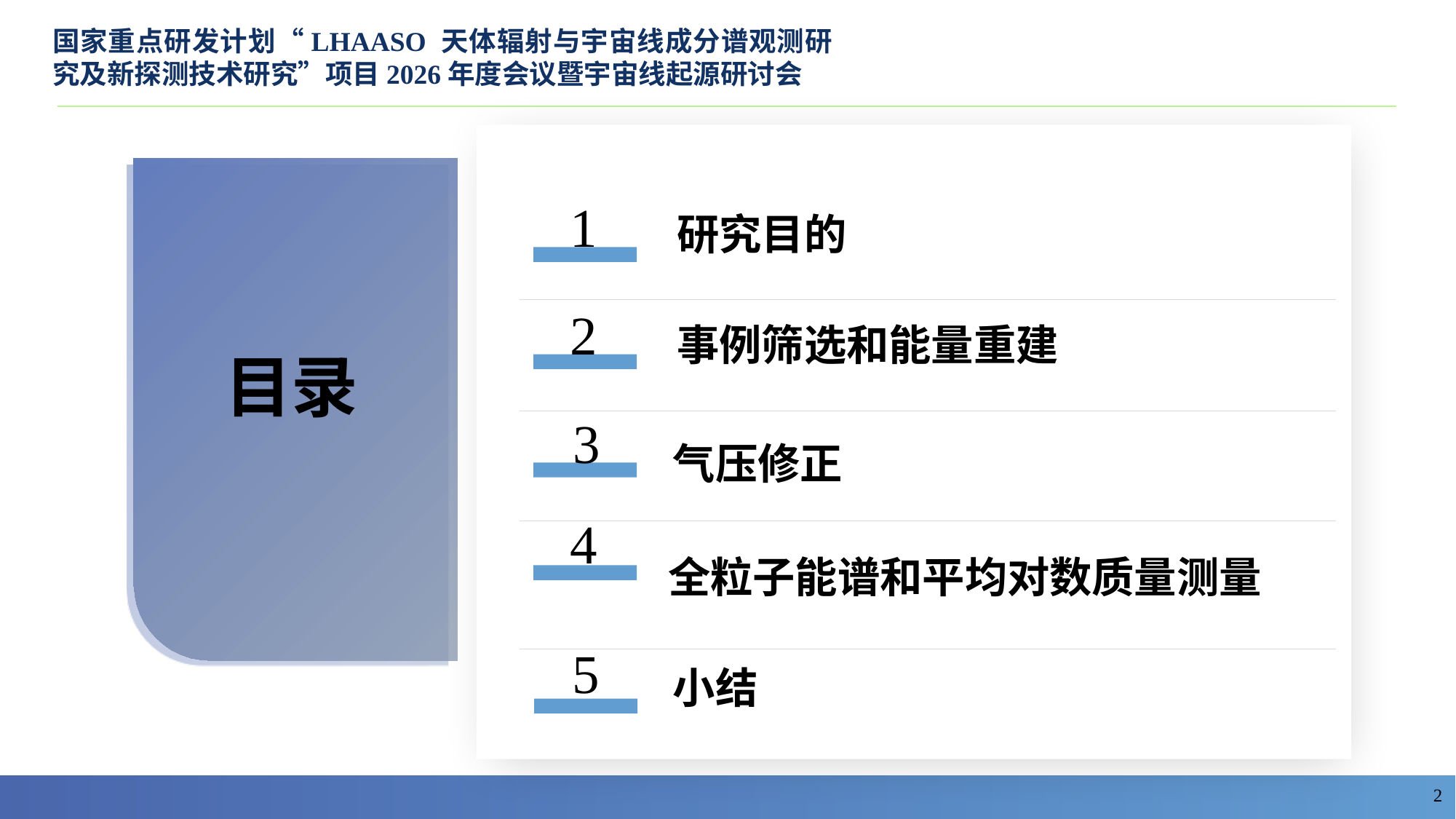

国家重点研发计划“LHAASO 天体辐射与宇宙线成分谱观测研究及新探测技术研究”项目2026年度会议暨宇宙线起源研讨会

1

目录
研究目的
2

事例筛选和能量重建
3

气压修正
4

全粒子能谱和平均对数质量测量
5

小结
2